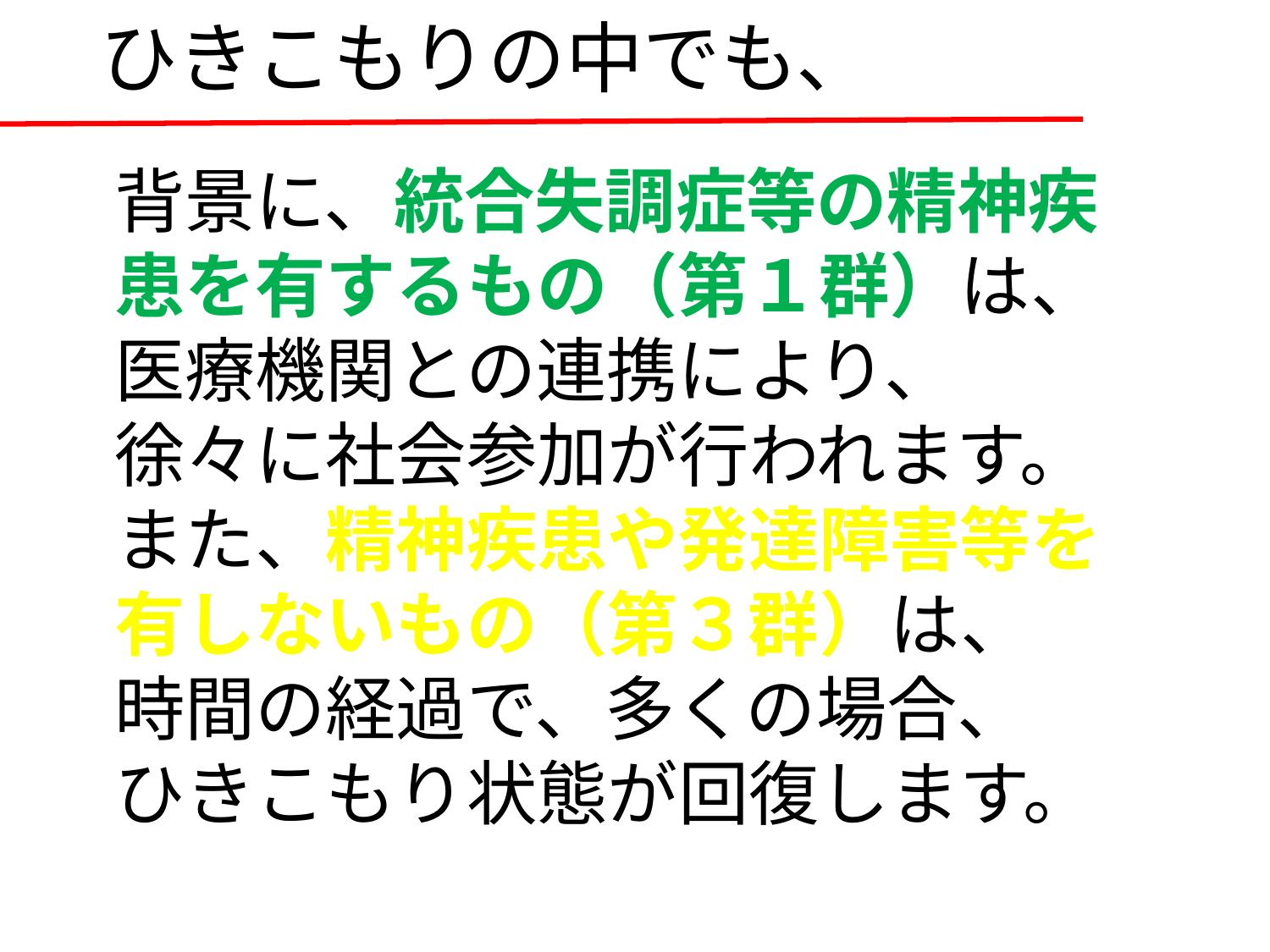

# ひきこもりの中でも、
背景に、統合失調症等の精神疾患を有するもの（第１群）は、
医療機関との連携により、
徐々に社会参加が行われます。
また、精神疾患や発達障害等を
有しないもの（第３群）は、
時間の経過で、多くの場合、
ひきこもり状態が回復します。